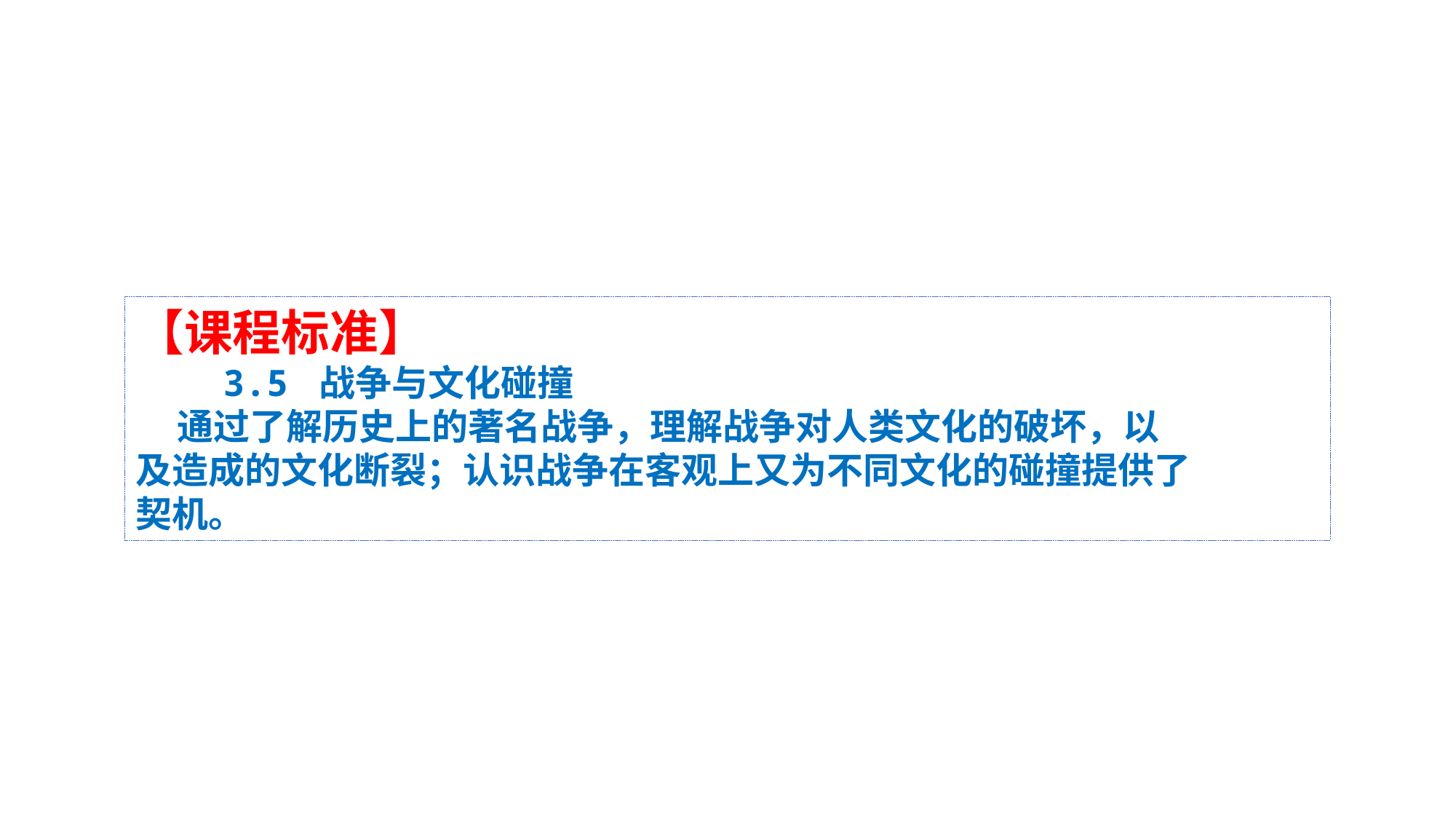

【课程标准】
    3.5 战争与文化碰撞
    通过了解历史上的著名战争，理解战争对人类文化的破坏，以
及造成的文化断裂；认识战争在客观上又为不同文化的碰撞提供了
契机。